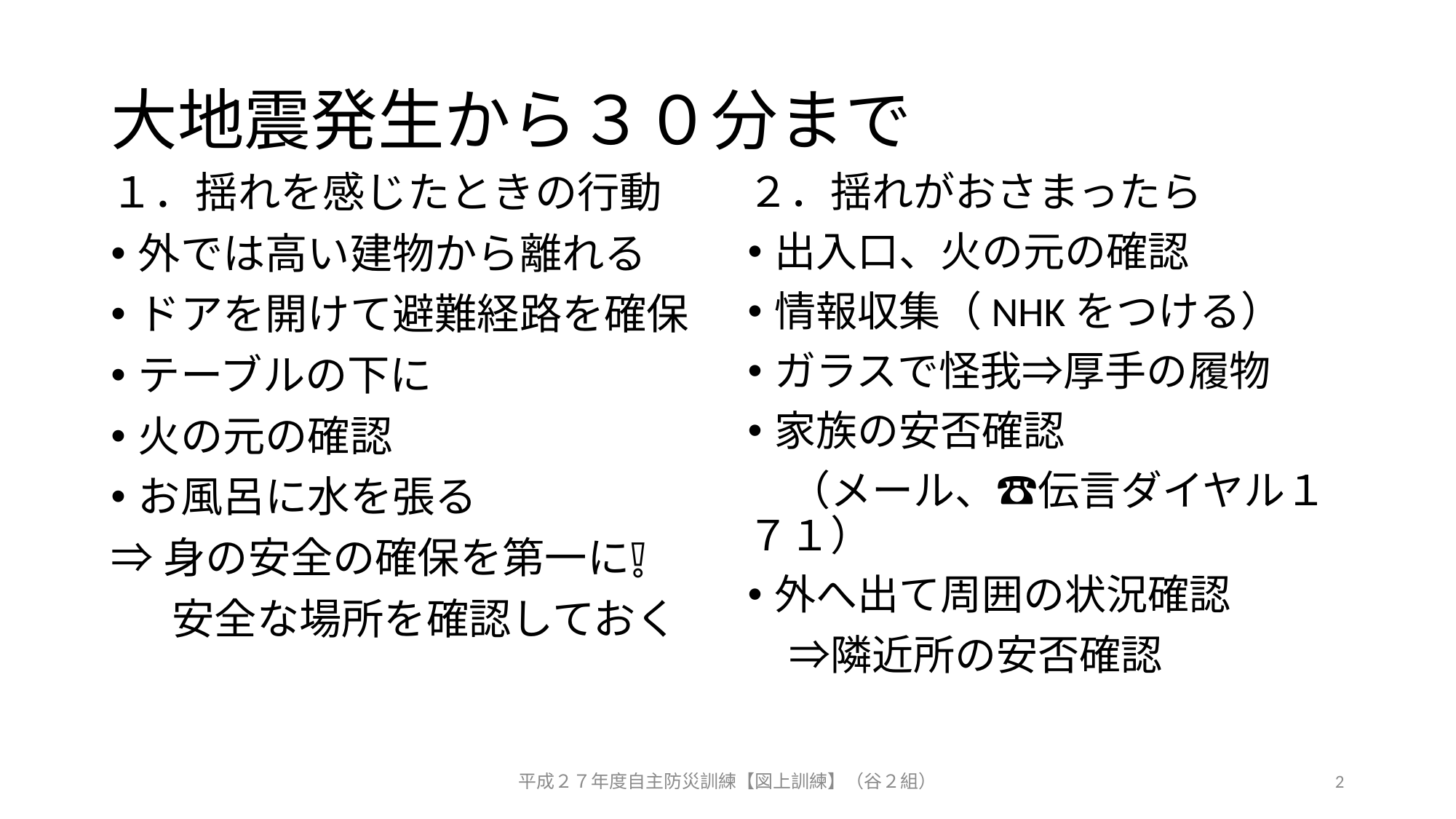

# 大地震発生から３０分まで
１．揺れを感じたときの行動
外では高い建物から離れる
ドアを開けて避難経路を確保
テーブルの下に
火の元の確認
お風呂に水を張る
⇒身の安全の確保を第一に❕
　  安全な場所を確認しておく
２．揺れがおさまったら
出入口、火の元の確認
情報収集（NHKをつける）
ガラスで怪我⇒厚手の履物
家族の安否確認
　（メール、☎伝言ダイヤル１７１）
外へ出て周囲の状況確認
　⇒隣近所の安否確認
平成２７年度自主防災訓練【図上訓練】（谷２組）
2